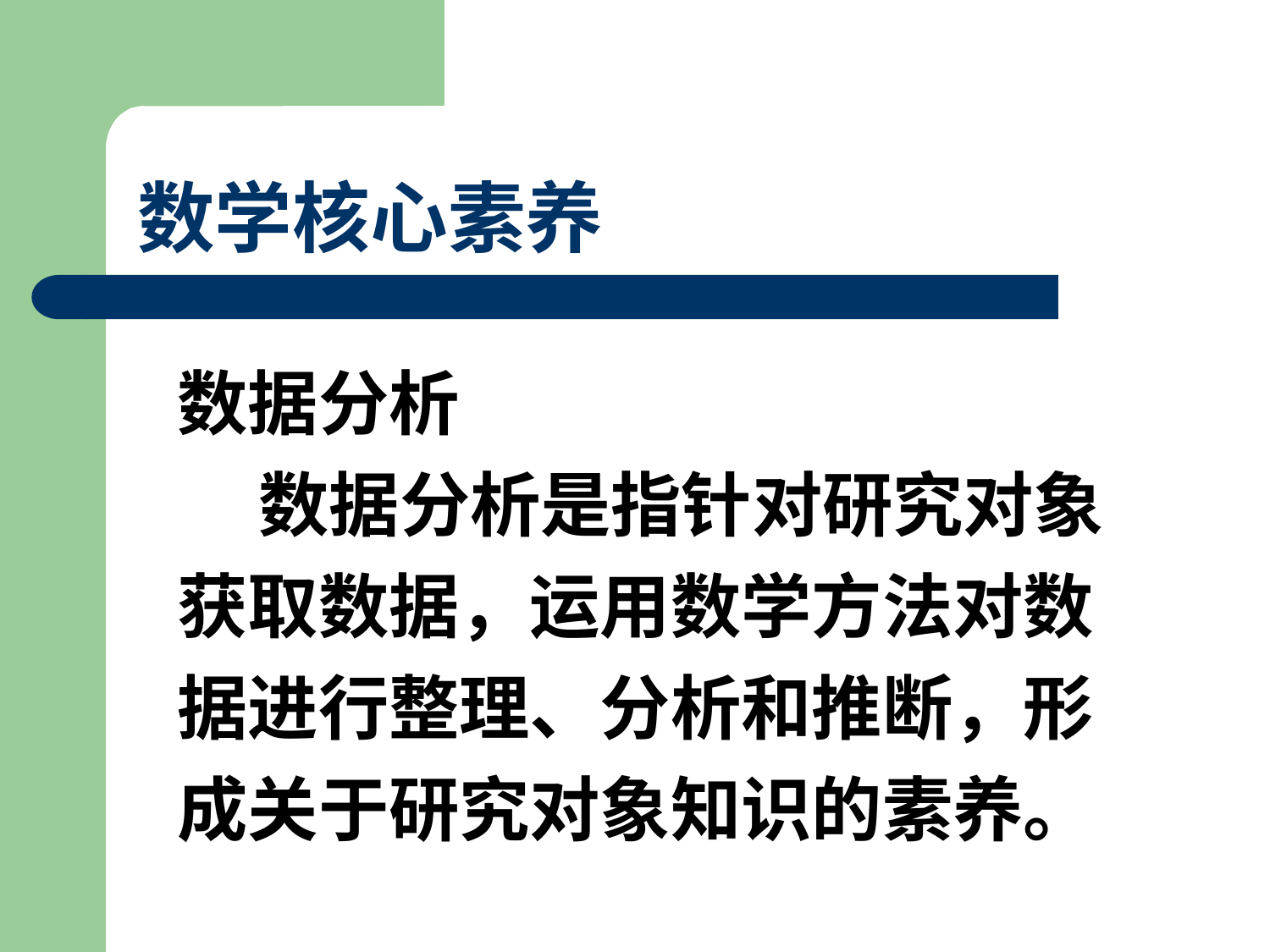

数学核心素养
数据分析
    数据分析是指针对研究对象获取数据，运用数学方法对数据进行整理、分析和推断，形成关于研究对象知识的素养。